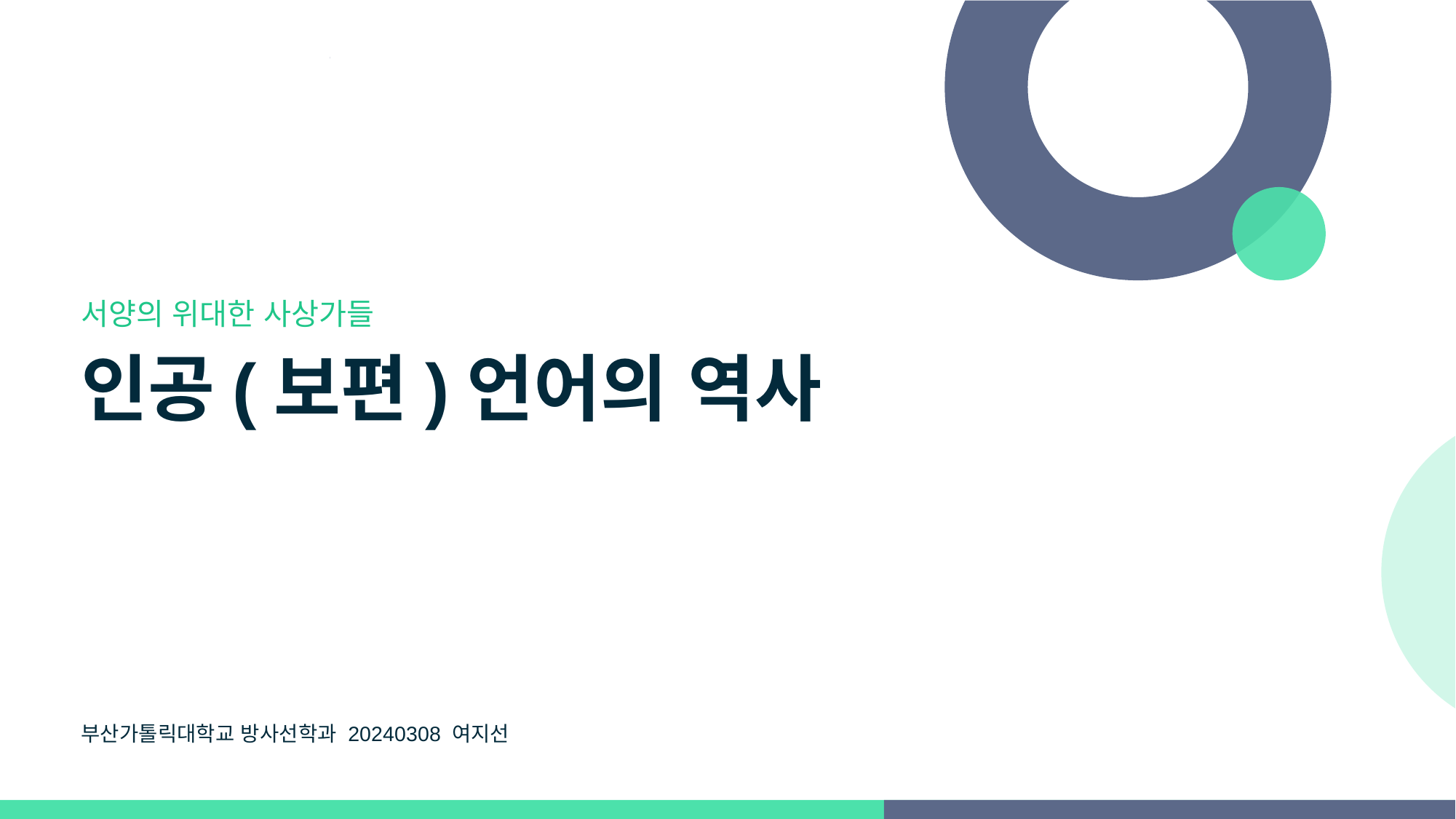

서양의 위대한 사상가들
# 인공(보편)언어의 역사
부산가톨릭대학교 방사선학과 20240308 여지선